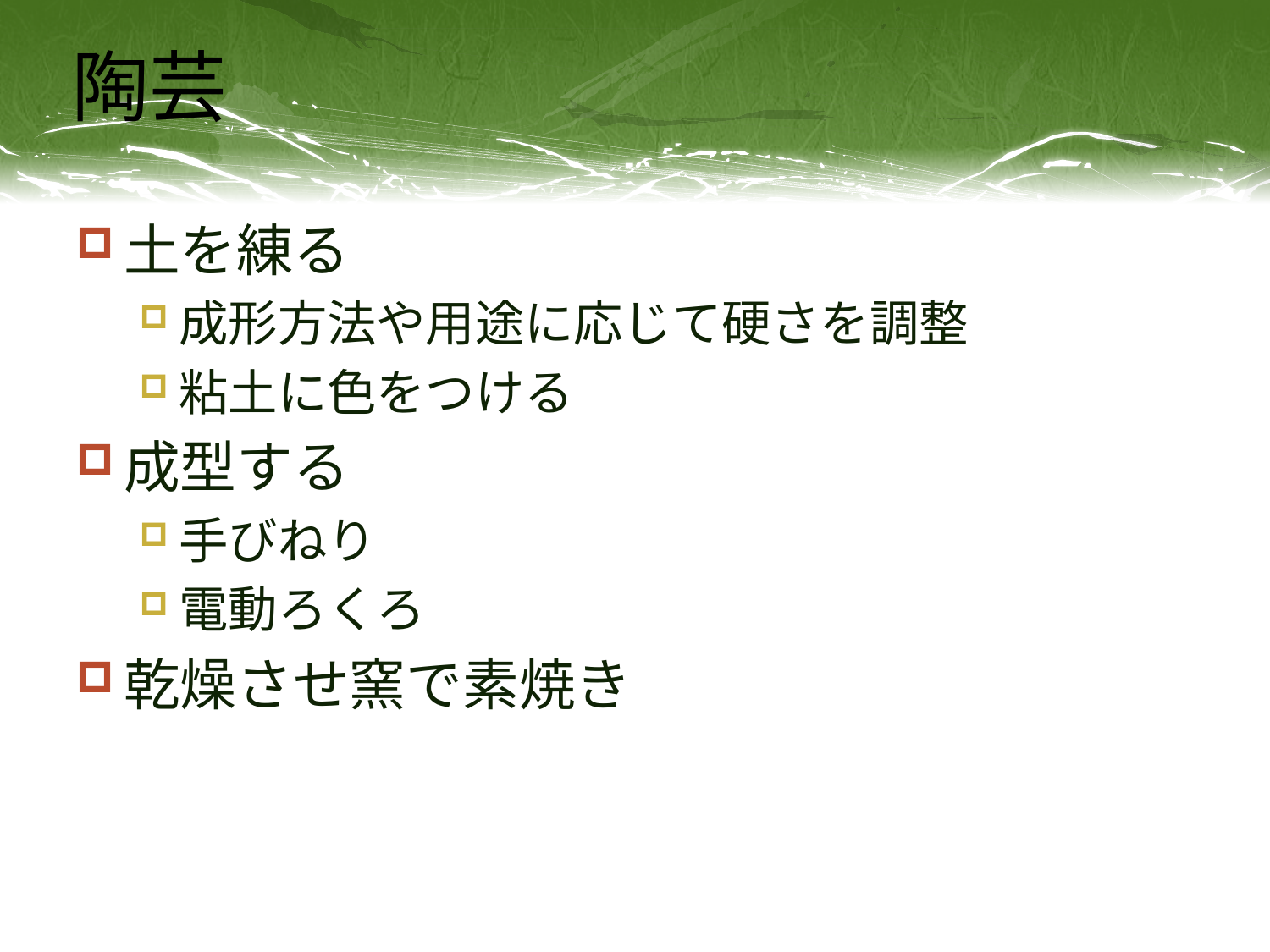

# 陶芸
土を練る
成形方法や用途に応じて硬さを調整
粘土に色をつける
成型する
手びねり
電動ろくろ
乾燥させ窯で素焼き